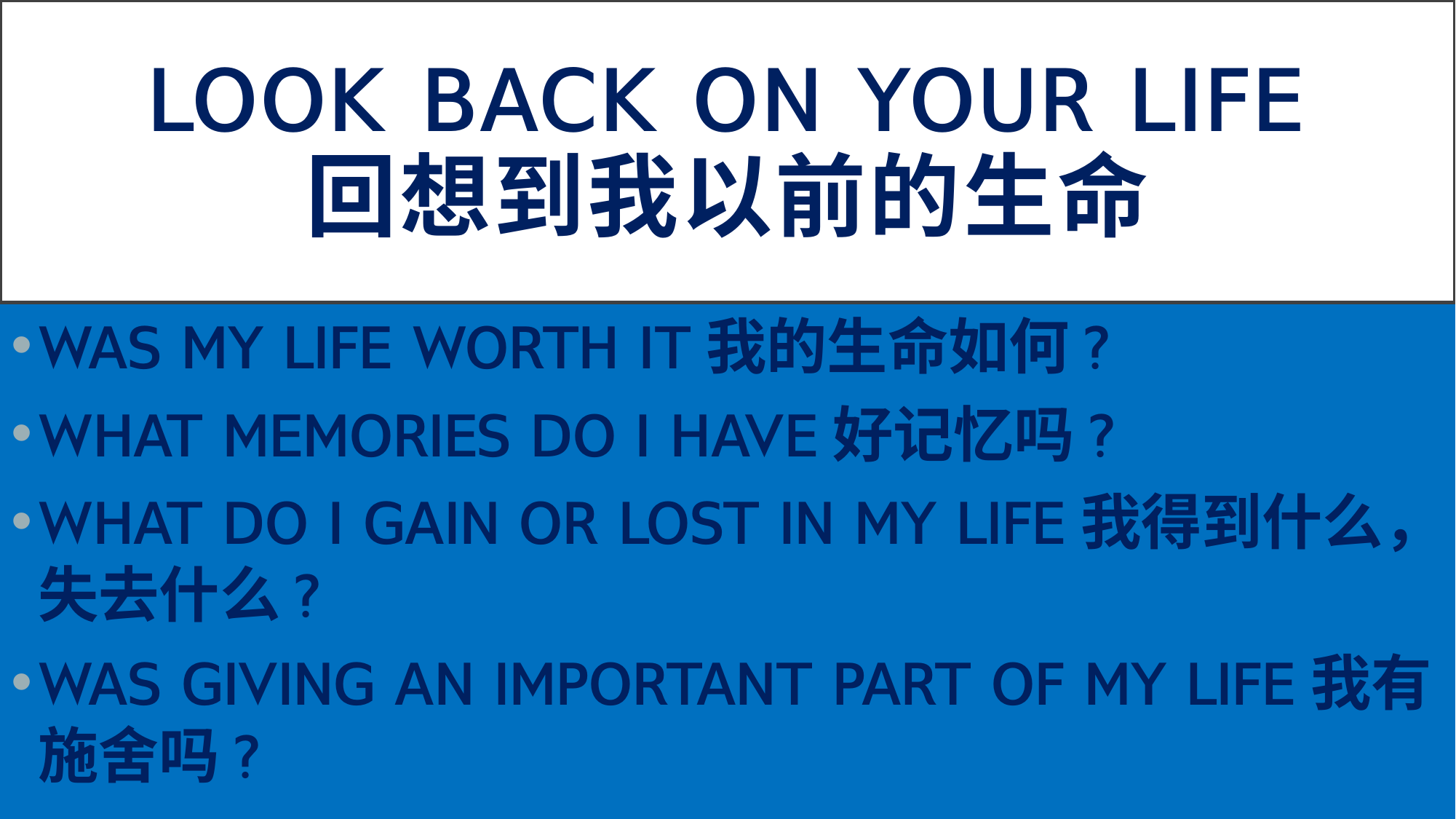

# LOOK BACK ON YOUR LIFE 回想到我以前的生命
WAS MY LIFE WORTH IT我的生命如何?
WHAT MEMORIES DO I HAVE好记忆吗?
WHAT DO I GAIN OR LOST IN MY LIFE我得到什么，失去什么?
WAS GIVING AN IMPORTANT PART OF MY LIFE我有施舍吗?